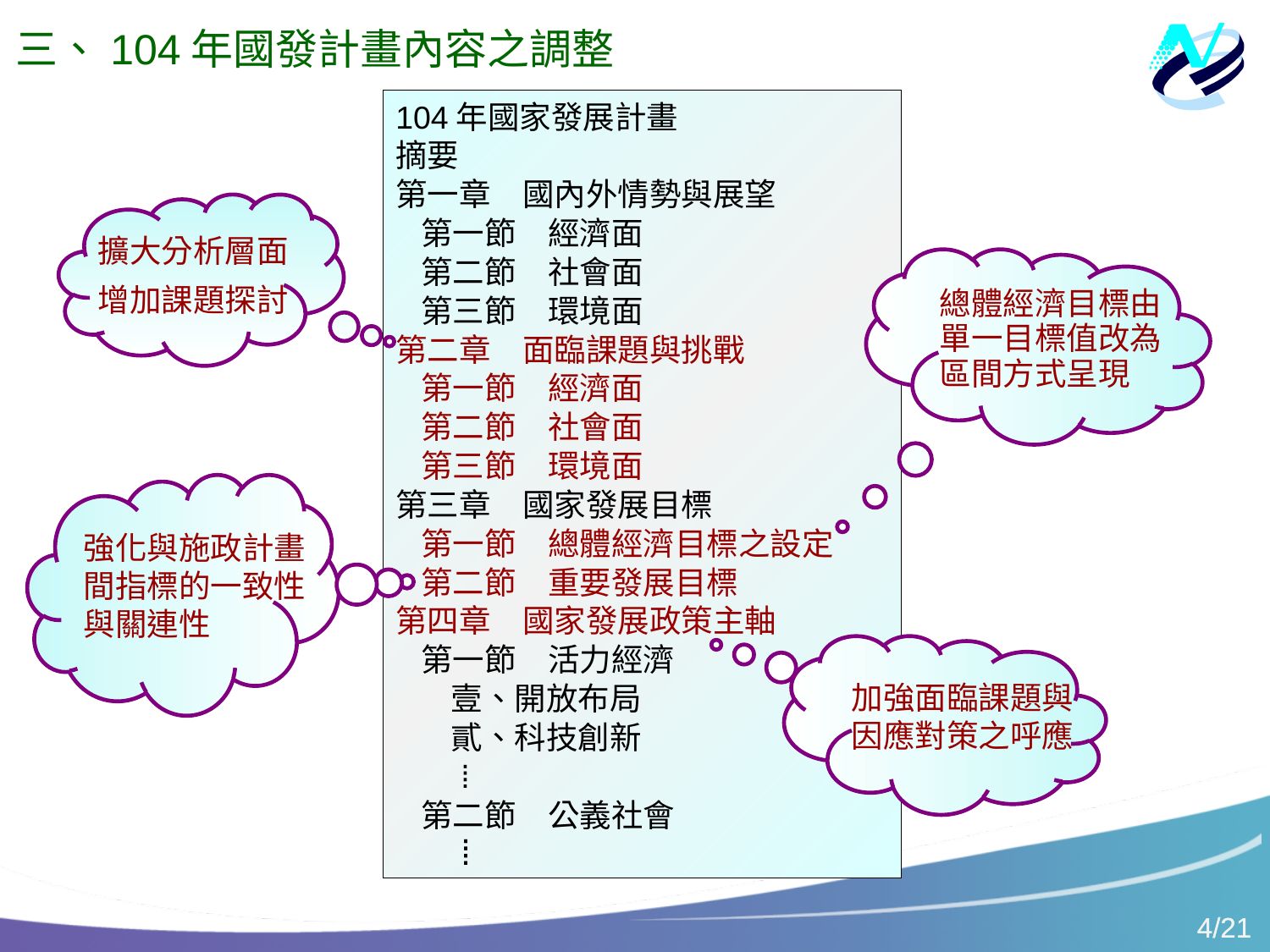

三、104年國發計畫內容之調整
104年國家發展計畫
摘要
第一章　國內外情勢與展望
第一節　經濟面
第二節　社會面
第三節　環境面
第二章　面臨課題與挑戰
第一節　經濟面
第二節　社會面
第三節　環境面
第三章　國家發展目標
第一節　總體經濟目標之設定
第二節　重要發展目標
第四章　國家發展政策主軸
第一節　活力經濟
壹、開放布局
貳、科技創新
⁞
第二節　公義社會
⁞

擴大分析層面
增加課題探討

總體經濟目標由單一目標值改為區間方式呈現

強化與施政計畫間指標的一致性與關連性

加強面臨課題與因應對策之呼應